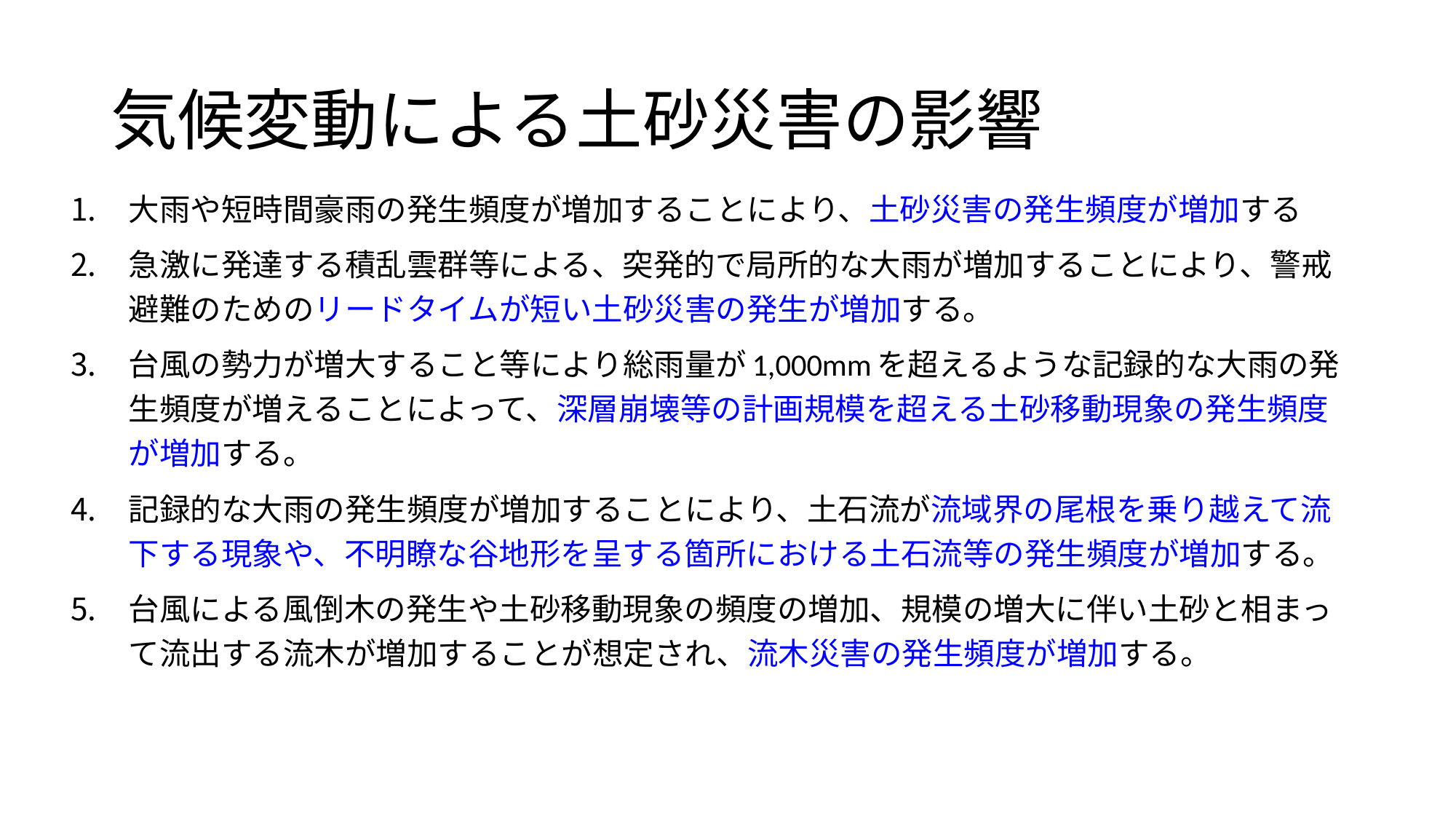

# 気候変動による土砂災害の影響
大雨や短時間豪雨の発生頻度が増加することにより、土砂災害の発生頻度が増加する
急激に発達する積乱雲群等による、突発的で局所的な大雨が増加することにより、警戒避難のためのリードタイムが短い土砂災害の発生が増加する。
台風の勢力が増大すること等により総雨量が1,000mmを超えるような記録的な大雨の発生頻度が増えることによって、深層崩壊等の計画規模を超える土砂移動現象の発生頻度が増加する。
記録的な大雨の発生頻度が増加することにより、土石流が流域界の尾根を乗り越えて流下する現象や、不明瞭な谷地形を呈する箇所における土石流等の発生頻度が増加する。
台風による風倒木の発生や土砂移動現象の頻度の増加、規模の増大に伴い土砂と相まって流出する流木が増加することが想定され、流木災害の発生頻度が増加する。